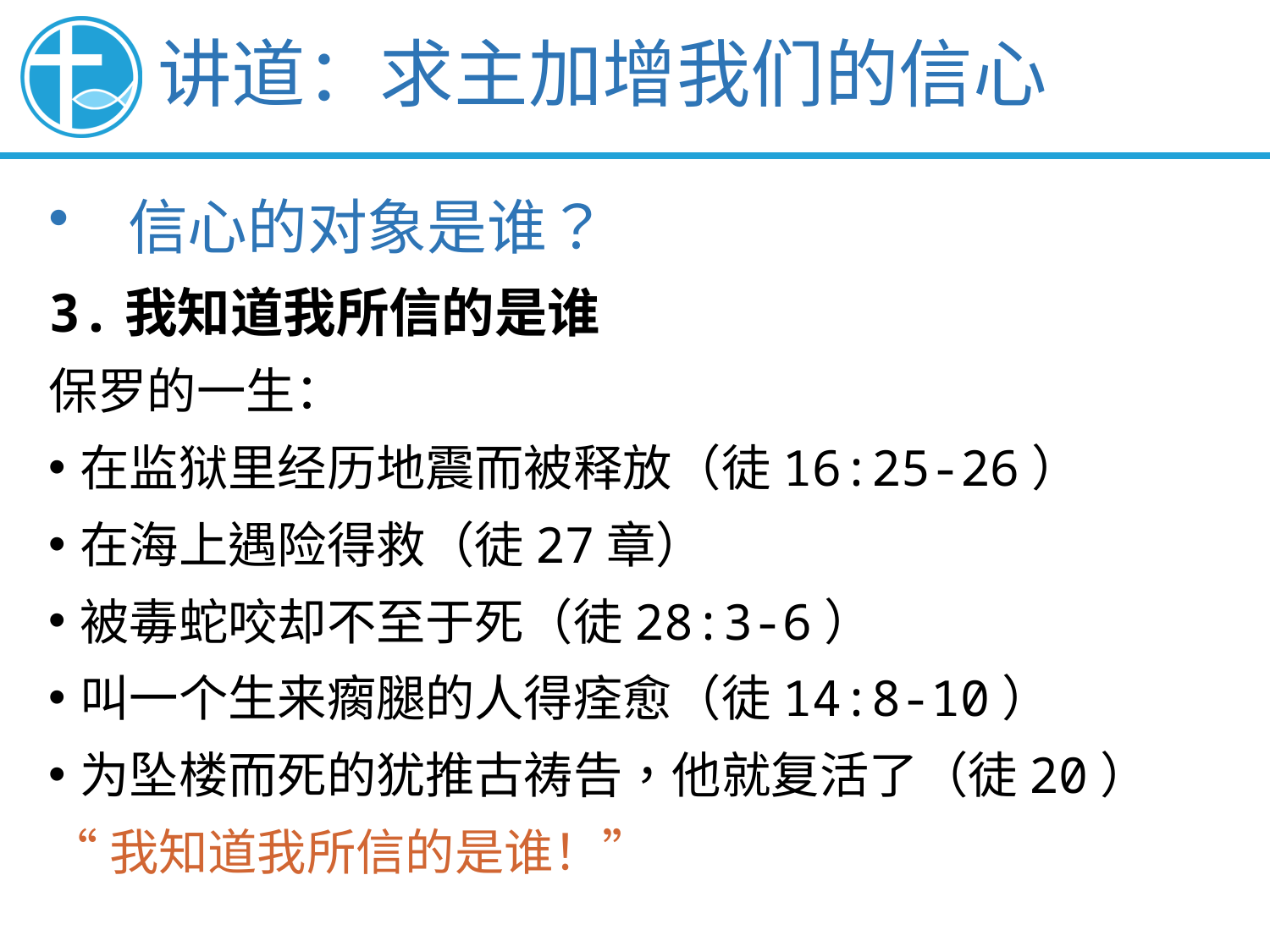

讲道：求主加增我们的信心
信心的对象是谁？
3.我知道我所信的是谁
保罗的一生：
在监狱里经历地震而被释放（徒16:25-26）
在海上遇险得救（徒27章）
被毒蛇咬却不至于死（徒28:3-6）
叫一个生来瘸腿的人得痊愈（徒14:8-10）
为坠楼而死的犹推古祷告，他就复活了（徒20）
“我知道我所信的是谁！”